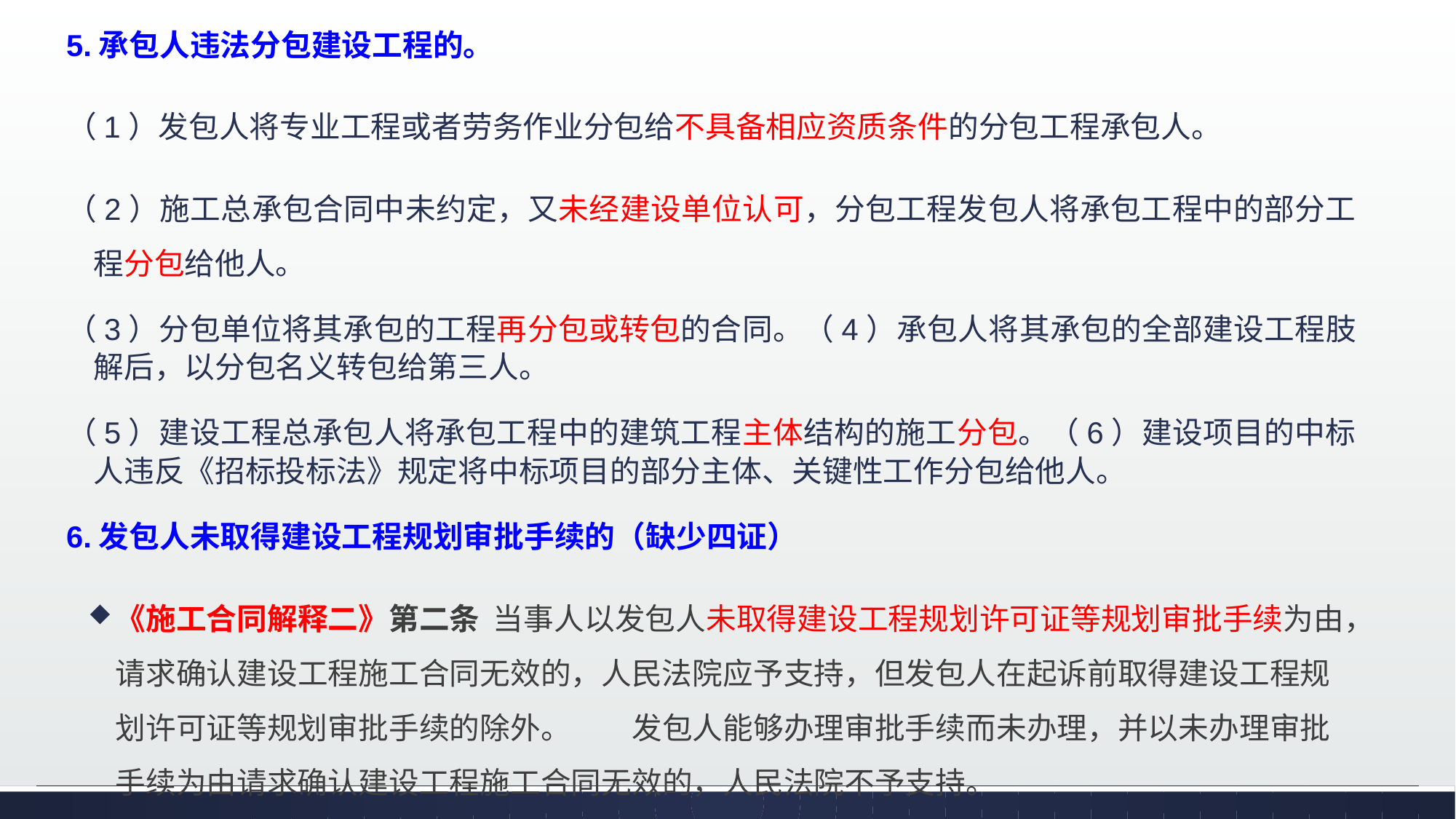

5.承包人违法分包建设工程的。
（1）发包人将专业工程或者劳务作业分包给不具备相应资质条件的分包工程承包人。
（2）施工总承包合同中未约定，又未经建设单位认可，分包工程发包人将承包工程中的部分工程分包给他人。
（3）分包单位将其承包的工程再分包或转包的合同。（4）承包人将其承包的全部建设工程肢解后，以分包名义转包给第三人。
（5）建设工程总承包人将承包工程中的建筑工程主体结构的施工分包。（6）建设项目的中标人违反《招标投标法》规定将中标项目的部分主体、关键性工作分包给他人。
6.发包人未取得建设工程规划审批手续的（缺少四证）
《施工合同解释二》第二条  当事人以发包人未取得建设工程规划许可证等规划审批手续为由，请求确认建设工程施工合同无效的，人民法院应予支持，但发包人在起诉前取得建设工程规划许可证等规划审批手续的除外。　　发包人能够办理审批手续而未办理，并以未办理审批手续为由请求确认建设工程施工合同无效的，人民法院不予支持。